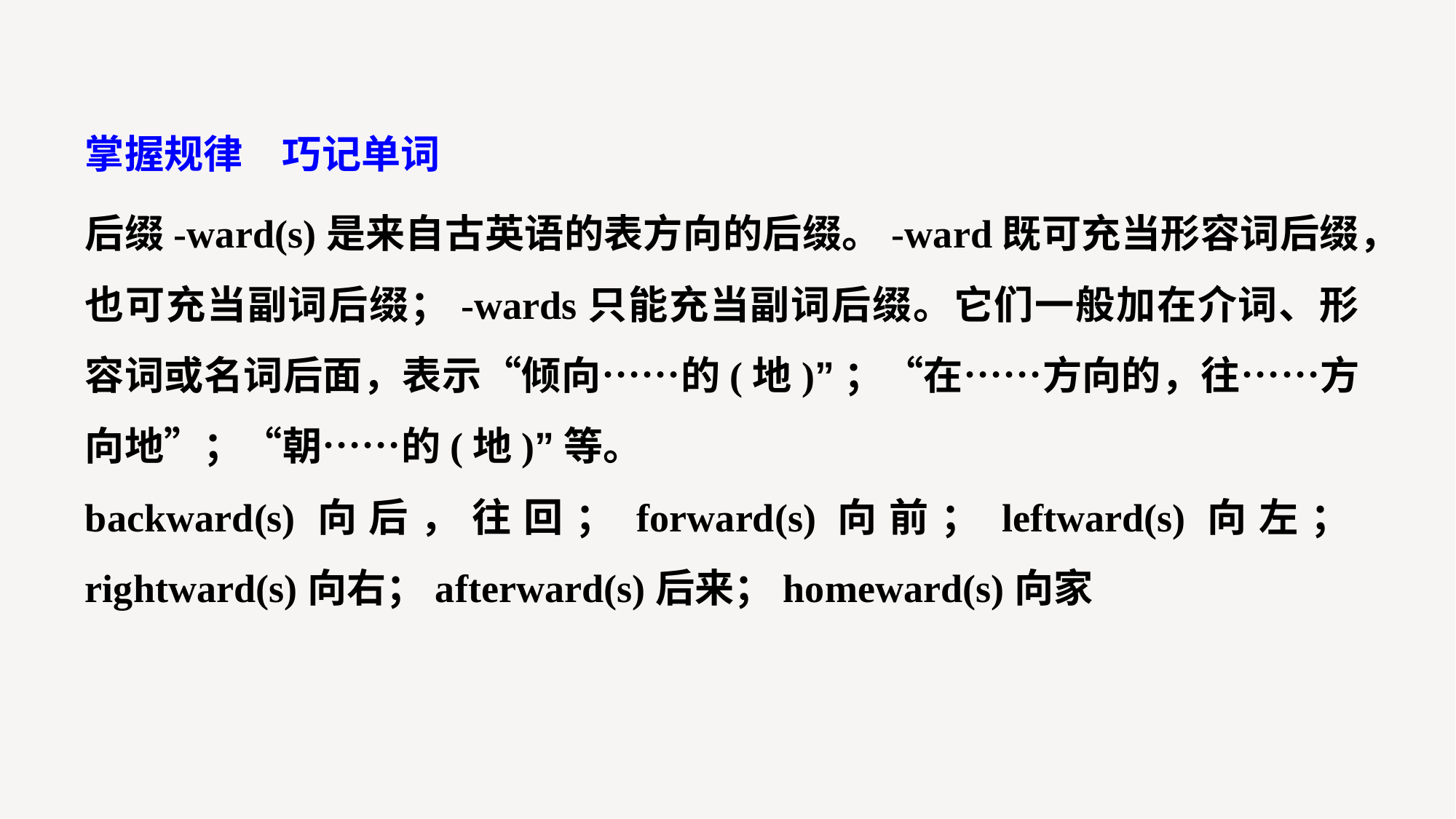

掌握规律　巧记单词
后缀-ward(s)是来自古英语的表方向的后缀。-ward既可充当形容词后缀，也可充当副词后缀；-wards只能充当副词后缀。它们一般加在介词、形容词或名词后面，表示“倾向……的(地)”；“在……方向的，往……方向地”；“朝……的(地)”等。
backward(s)向后，往回；forward(s)向前；leftward(s)向左；rightward(s)向右；afterward(s)后来；homeward(s)向家